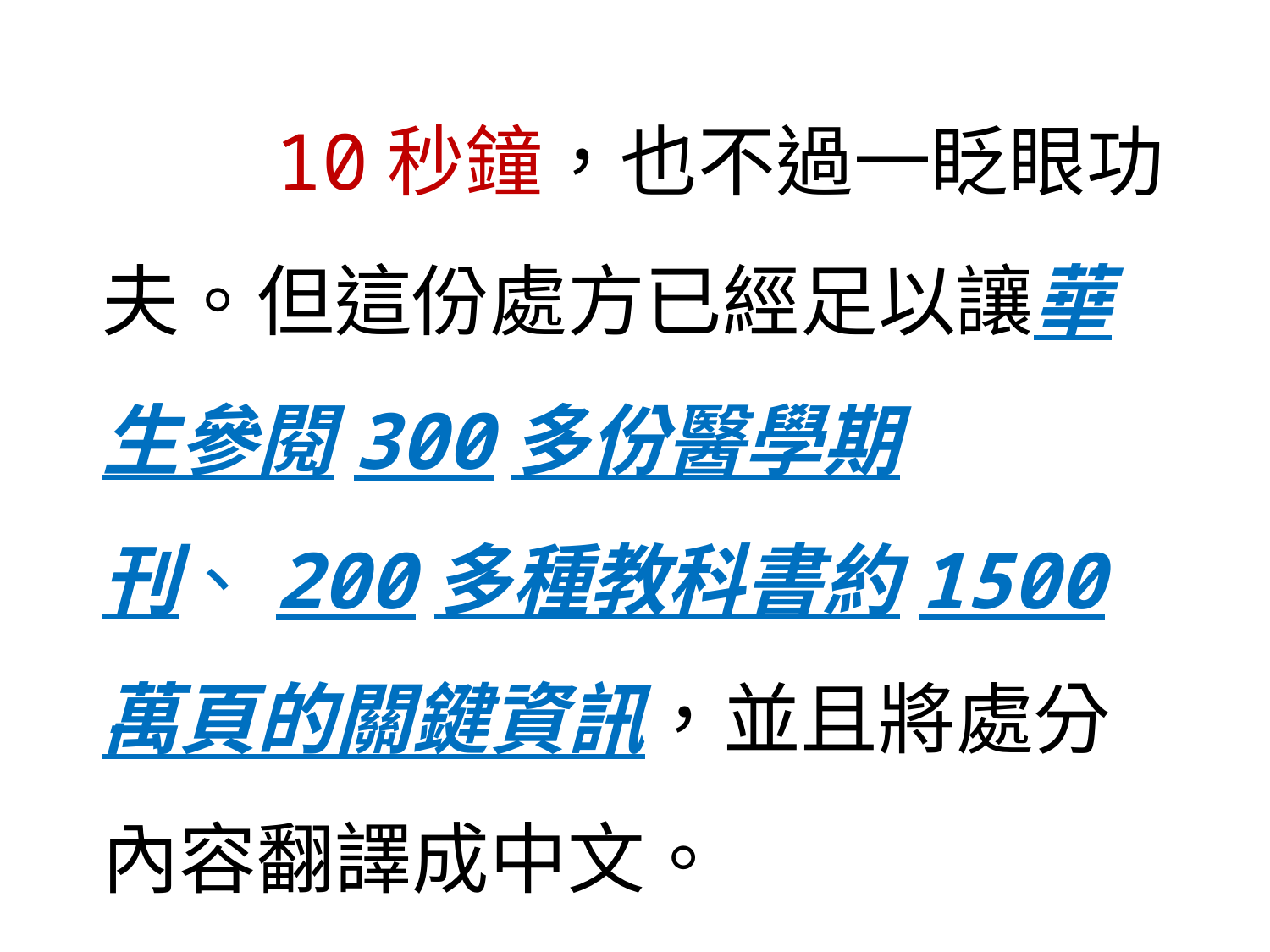

10秒鐘，也不過一眨眼功夫。但這份處方已經足以讓華生參閱300多份醫學期刊、200多種教科書約1500萬頁的關鍵資訊，並且將處分內容翻譯成中文。